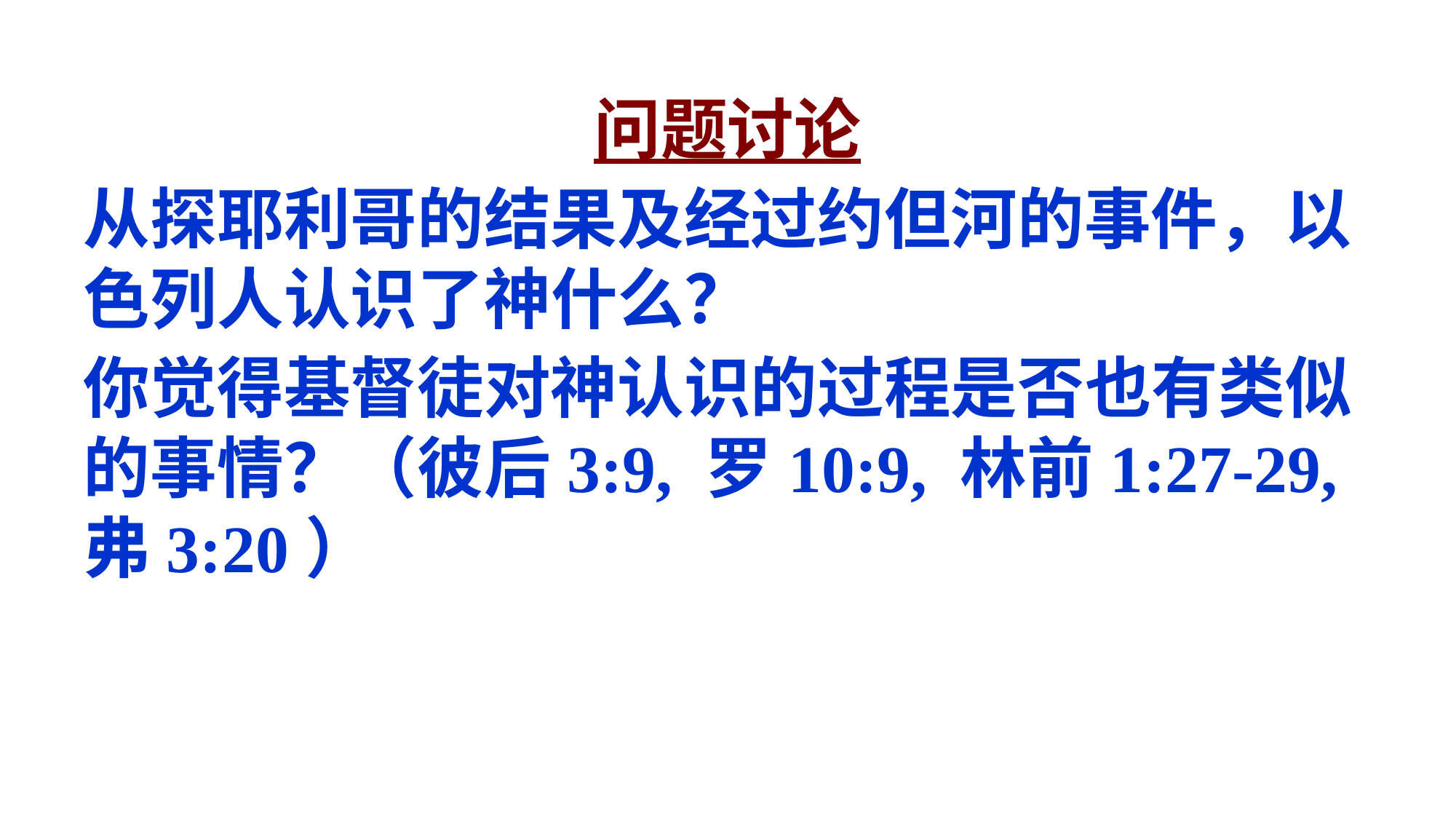

问题讨论
从探耶利哥的结果及经过约但河的事件，以色列人认识了神什么？
你觉得基督徒对神认识的过程是否也有类似的事情？（彼后3:9, 罗10:9, 林前1:27-29, 弗3:20）